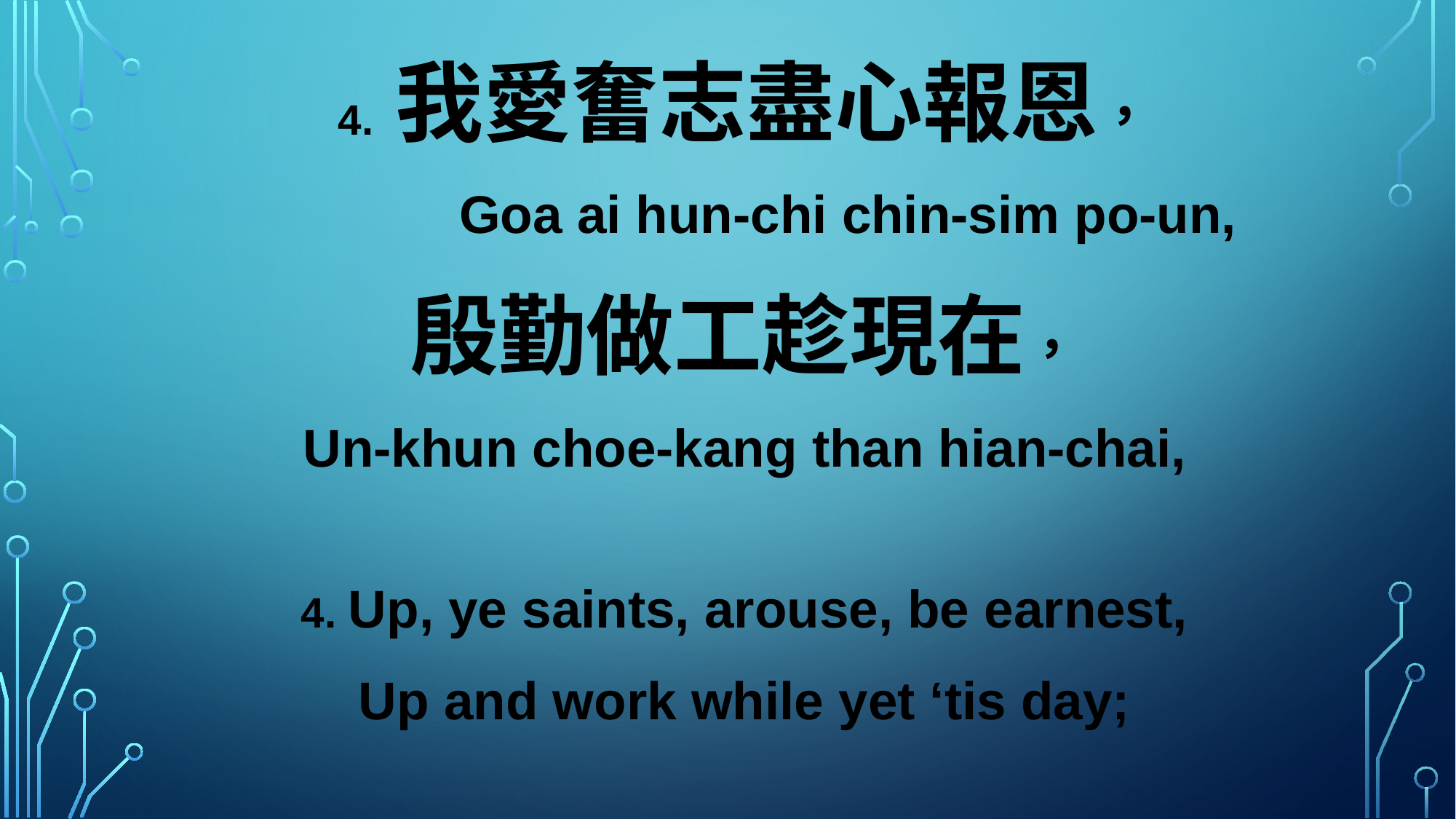

4. 我愛奮志盡心報恩，
                Goa ai hun-chi chin-sim po-un,
殷勤做工趁現在，
Un-khun choe-kang than hian-chai,

4. Up, ye saints, arouse, be earnest,
Up and work while yet ‘tis day;